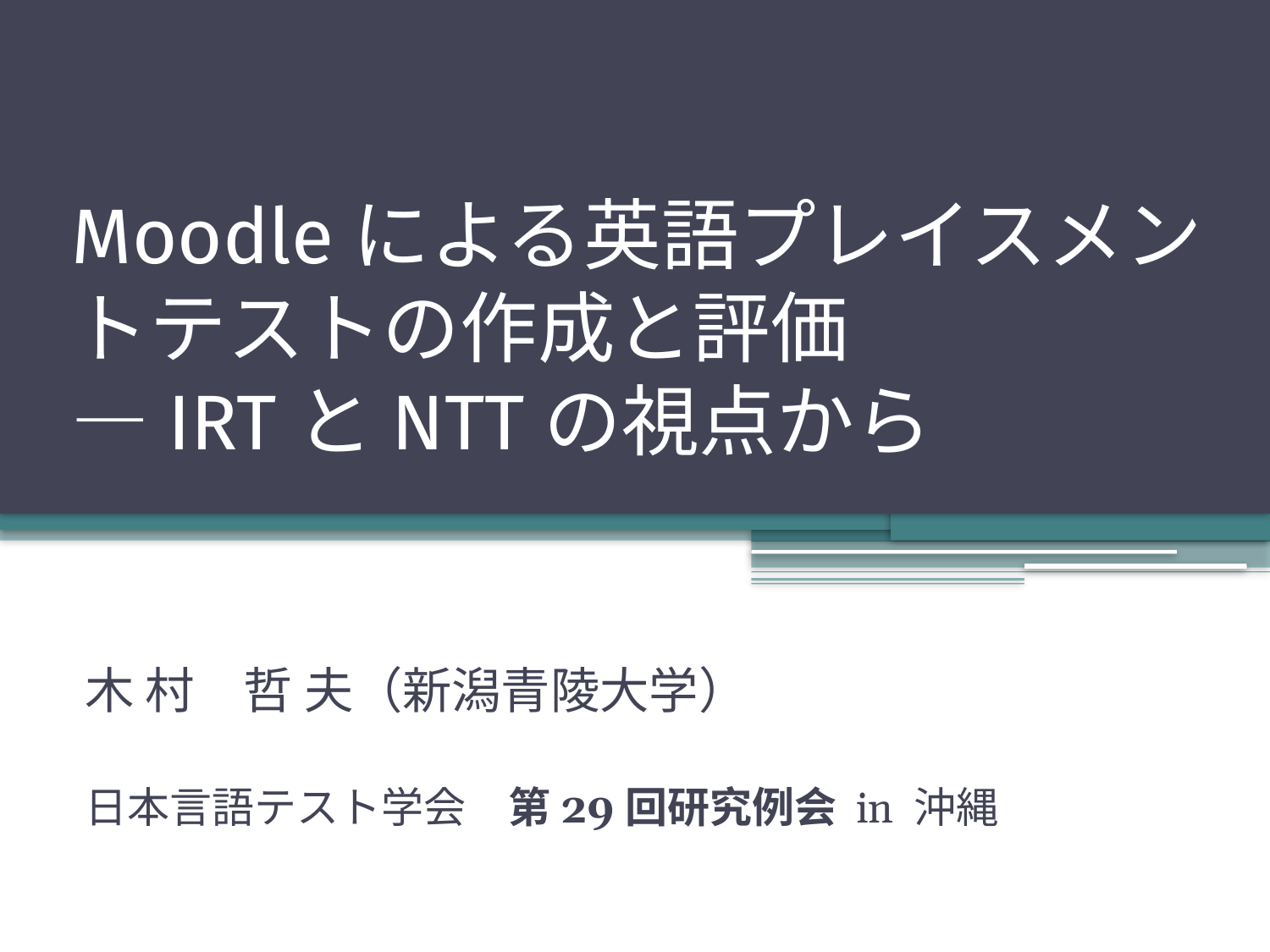

# Moodleによる英語プレイスメントテストの作成と評価 ―IRTとNTTの視点から

木 村　哲 夫（新潟青陵大学）

日本言語テスト学会　第29回研究例会 in 沖縄